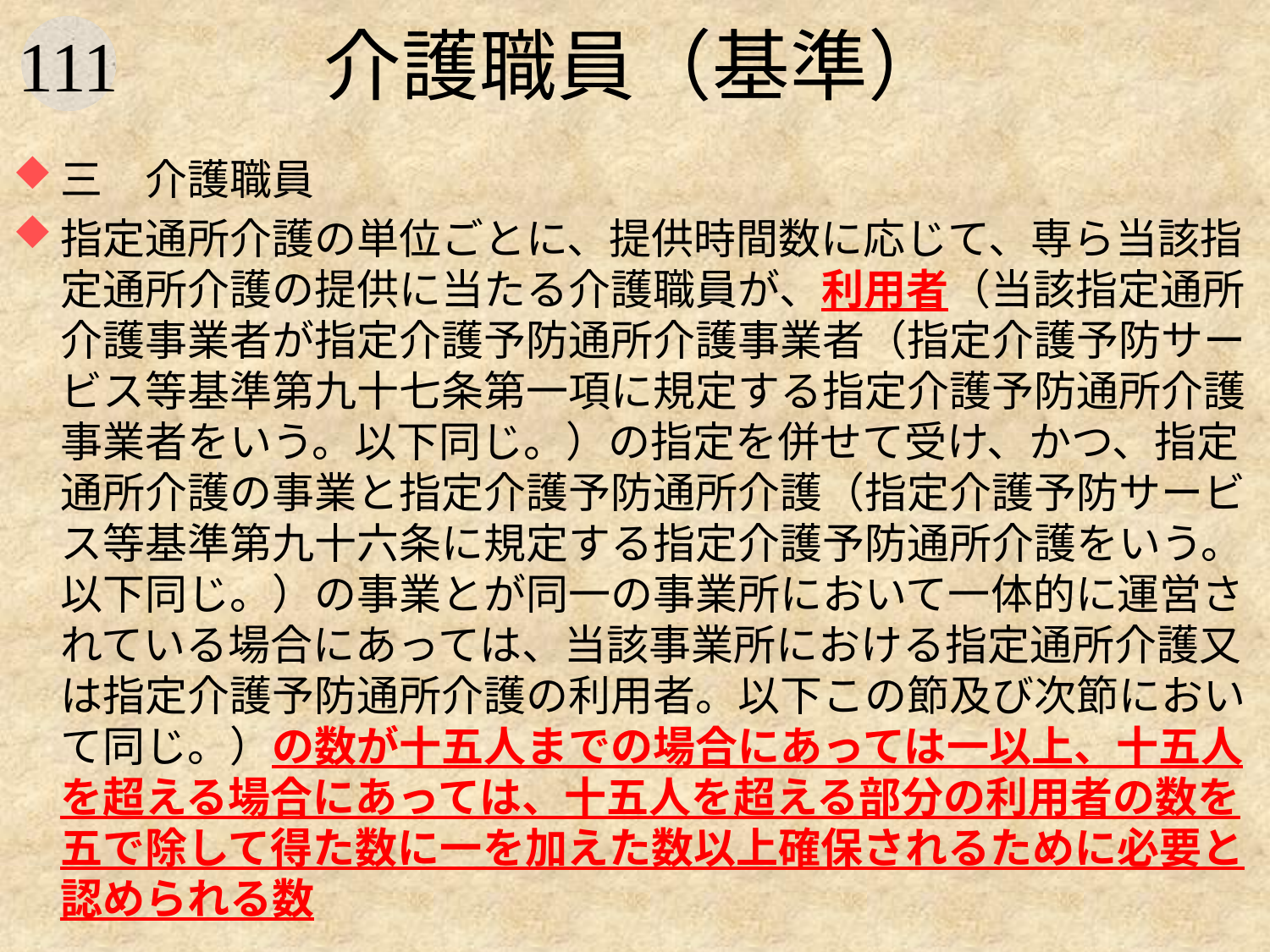

# 介護職員（基準）
三　介護職員
指定通所介護の単位ごとに、提供時間数に応じて、専ら当該指定通所介護の提供に当たる介護職員が、利用者（当該指定通所介護事業者が指定介護予防通所介護事業者（指定介護予防サービス等基準第九十七条第一項に規定する指定介護予防通所介護事業者をいう。以下同じ。）の指定を併せて受け、かつ、指定通所介護の事業と指定介護予防通所介護（指定介護予防サービス等基準第九十六条に規定する指定介護予防通所介護をいう。以下同じ。）の事業とが同一の事業所において一体的に運営されている場合にあっては、当該事業所における指定通所介護又は指定介護予防通所介護の利用者。以下この節及び次節において同じ。）の数が十五人までの場合にあっては一以上、十五人を超える場合にあっては、十五人を超える部分の利用者の数を五で除して得た数に一を加えた数以上確保されるために必要と認められる数